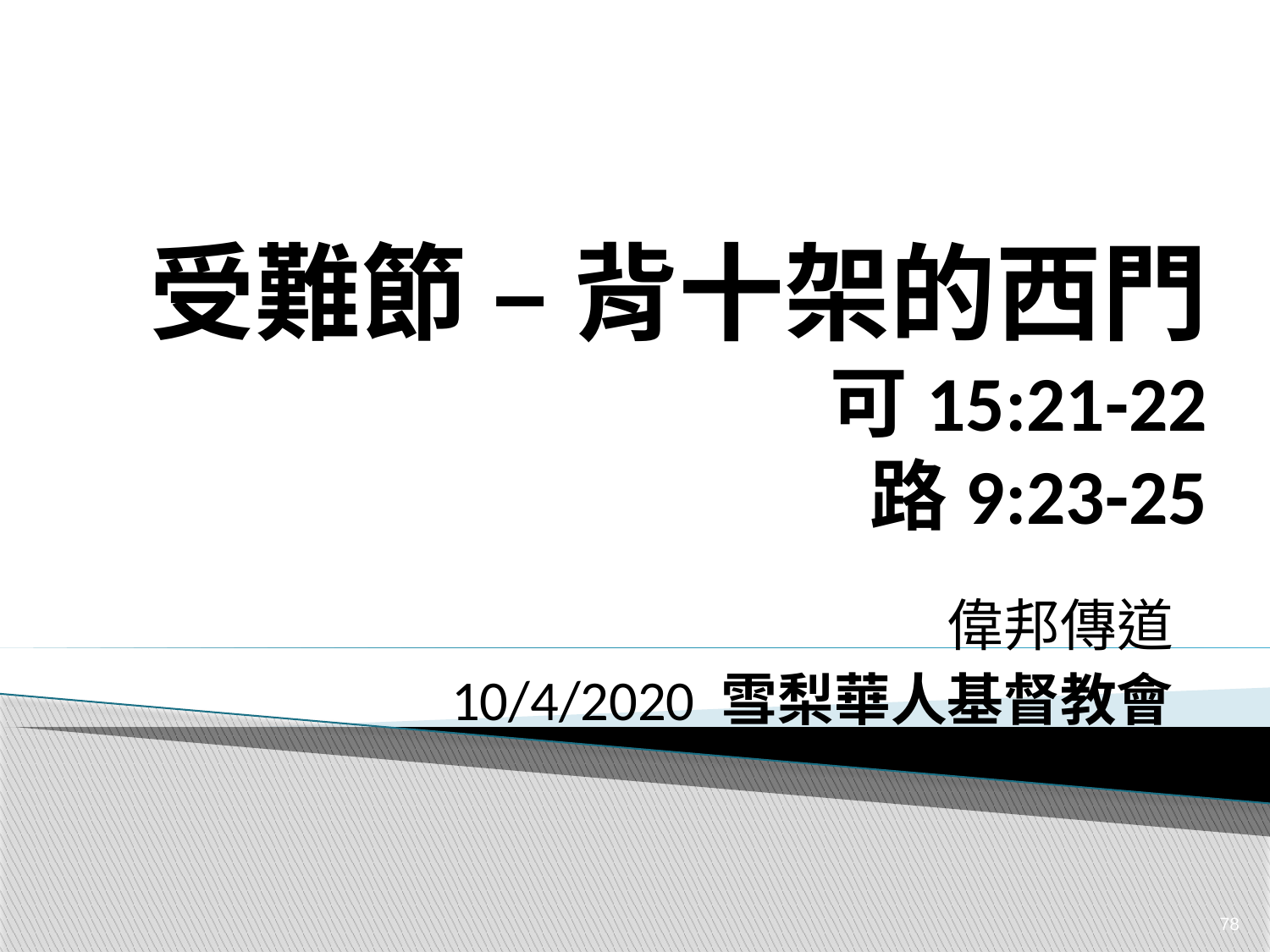

# 受難節 – 背十架的西門 可15:21-22 路9:23-25

偉邦傳道
10/4/2020 雪梨華人基督教會
78